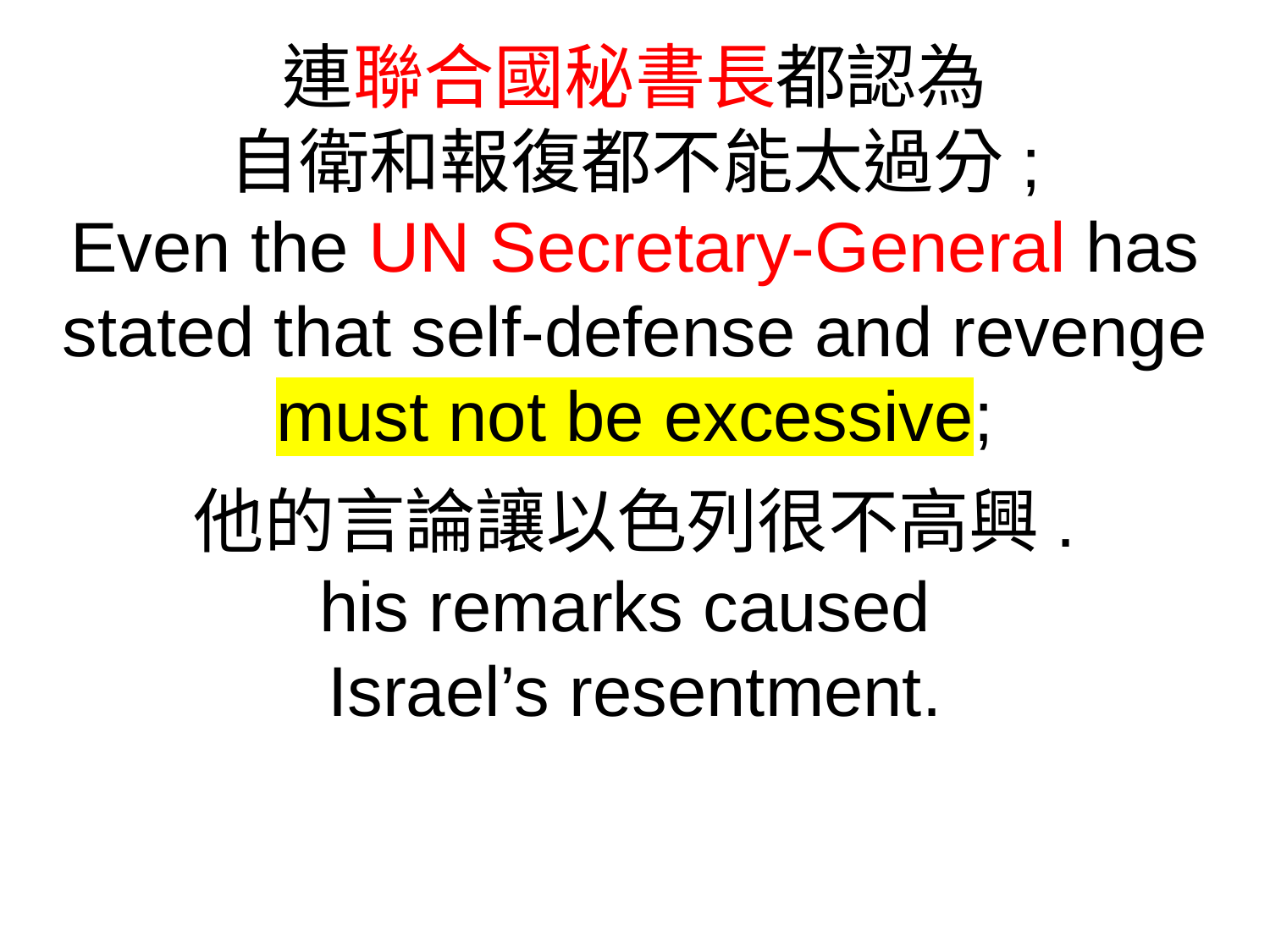

連聯合國秘書長都認為
自衛和報復都不能太過分;
Even the UN Secretary-General has stated that self-defense and revenge must not be excessive;
他的言論讓以色列很不高興.
his remarks caused
Israel’s resentment.